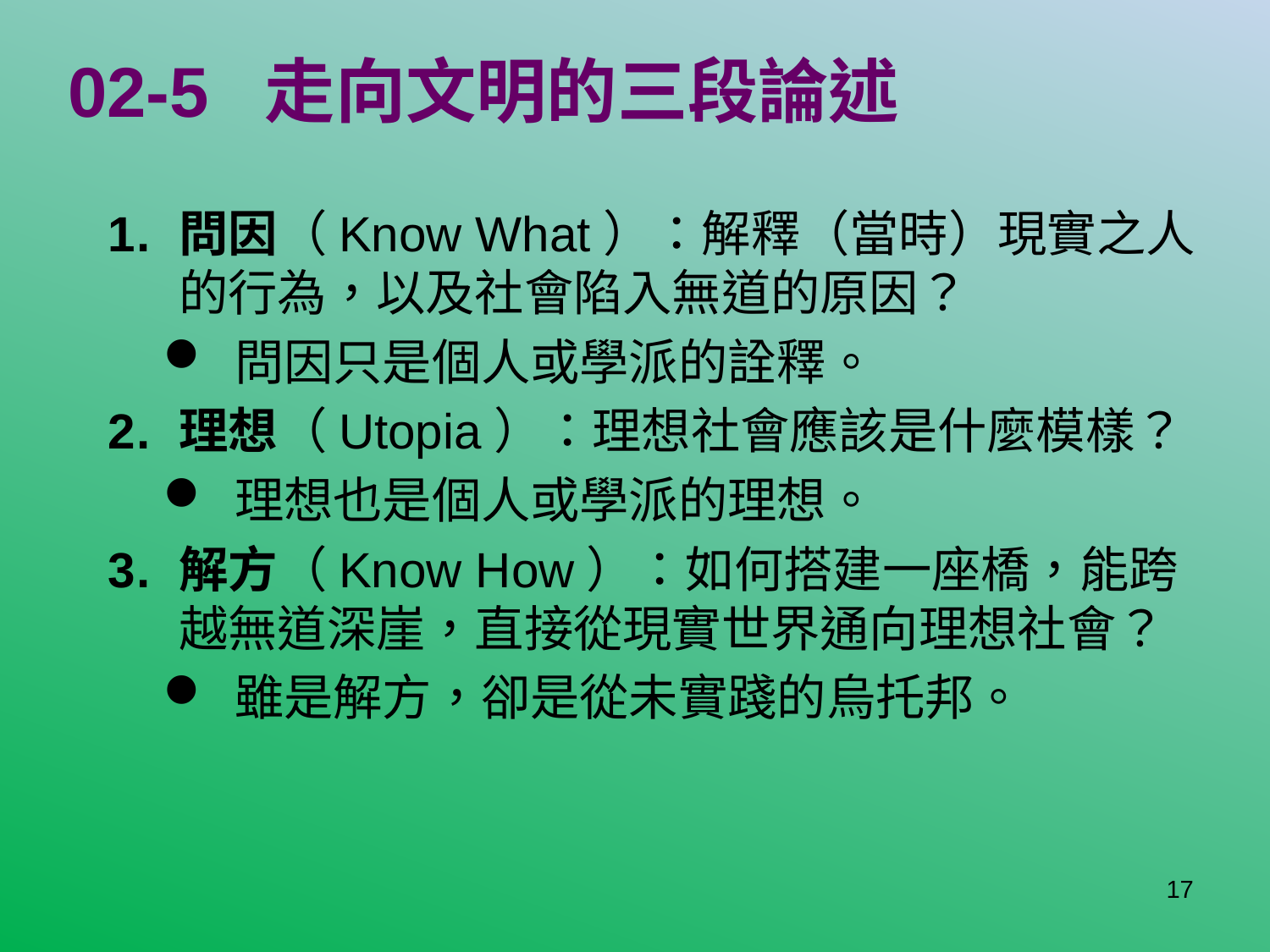

# 02-5  走向文明的三段論述
問因（Know What）：解釋（當時）現實之人的行為，以及社會陷入無道的原因？
問因只是個人或學派的詮釋。
理想（Utopia）：理想社會應該是什麼模樣？
理想也是個人或學派的理想。
解方（Know How）：如何搭建一座橋，能跨越無道深崖，直接從現實世界通向理想社會？
雖是解方，卻是從未實踐的烏托邦。
17